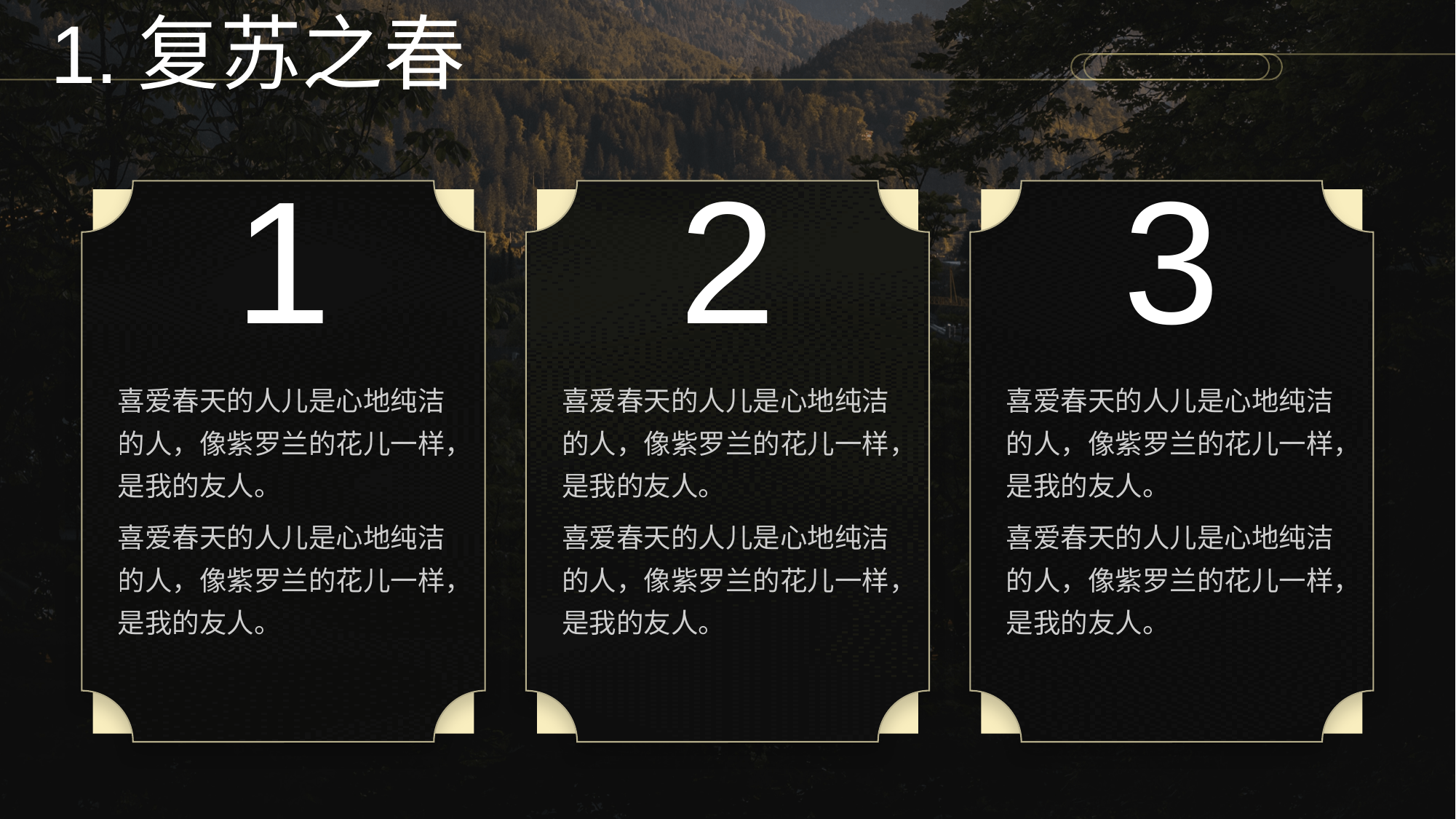

1.复苏之春
1
2
3

喜爱春天的人儿是心地纯洁的人，像紫罗兰的花儿一样，是我的友人。
喜爱春天的人儿是心地纯洁的人，像紫罗兰的花儿一样，是我的友人。
喜爱春天的人儿是心地纯洁的人，像紫罗兰的花儿一样，是我的友人。
喜爱春天的人儿是心地纯洁的人，像紫罗兰的花儿一样，是我的友人。
喜爱春天的人儿是心地纯洁的人，像紫罗兰的花儿一样，是我的友人。
喜爱春天的人儿是心地纯洁的人，像紫罗兰的花儿一样，是我的友人。